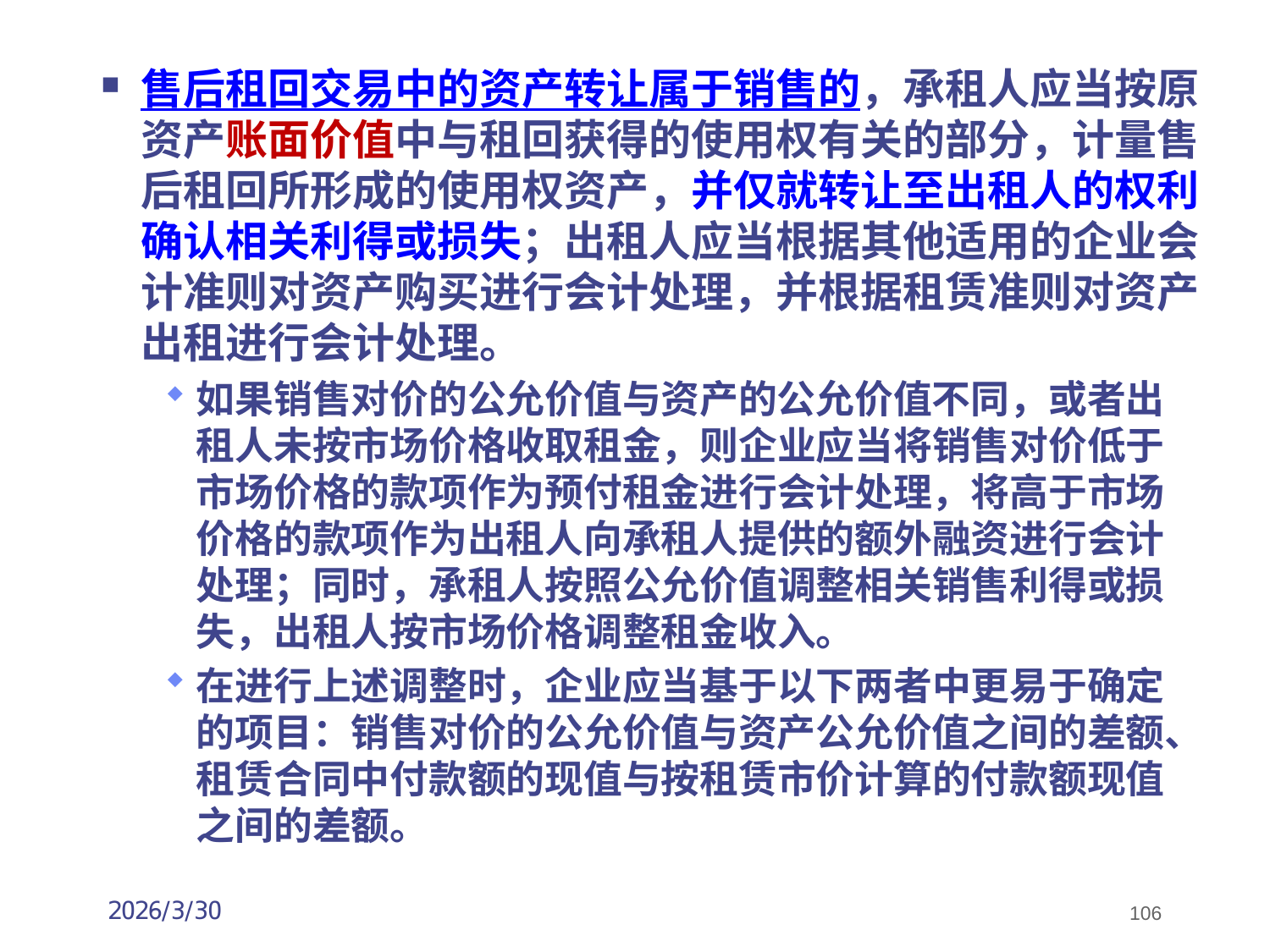

售后租回交易中的资产转让属于销售的，承租人应当按原资产账面价值中与租回获得的使用权有关的部分，计量售后租回所形成的使用权资产，并仅就转让至出租人的权利确认相关利得或损失；出租人应当根据其他适用的企业会计准则对资产购买进行会计处理，并根据租赁准则对资产出租进行会计处理。
如果销售对价的公允价值与资产的公允价值不同，或者出租人未按市场价格收取租金，则企业应当将销售对价低于市场价格的款项作为预付租金进行会计处理，将高于市场价格的款项作为出租人向承租人提供的额外融资进行会计处理；同时，承租人按照公允价值调整相关销售利得或损失，出租人按市场价格调整租金收入。
在进行上述调整时，企业应当基于以下两者中更易于确定的项目：销售对价的公允价值与资产公允价值之间的差额、租赁合同中付款额的现值与按租赁市价计算的付款额现值之间的差额。

2026/3/30
106